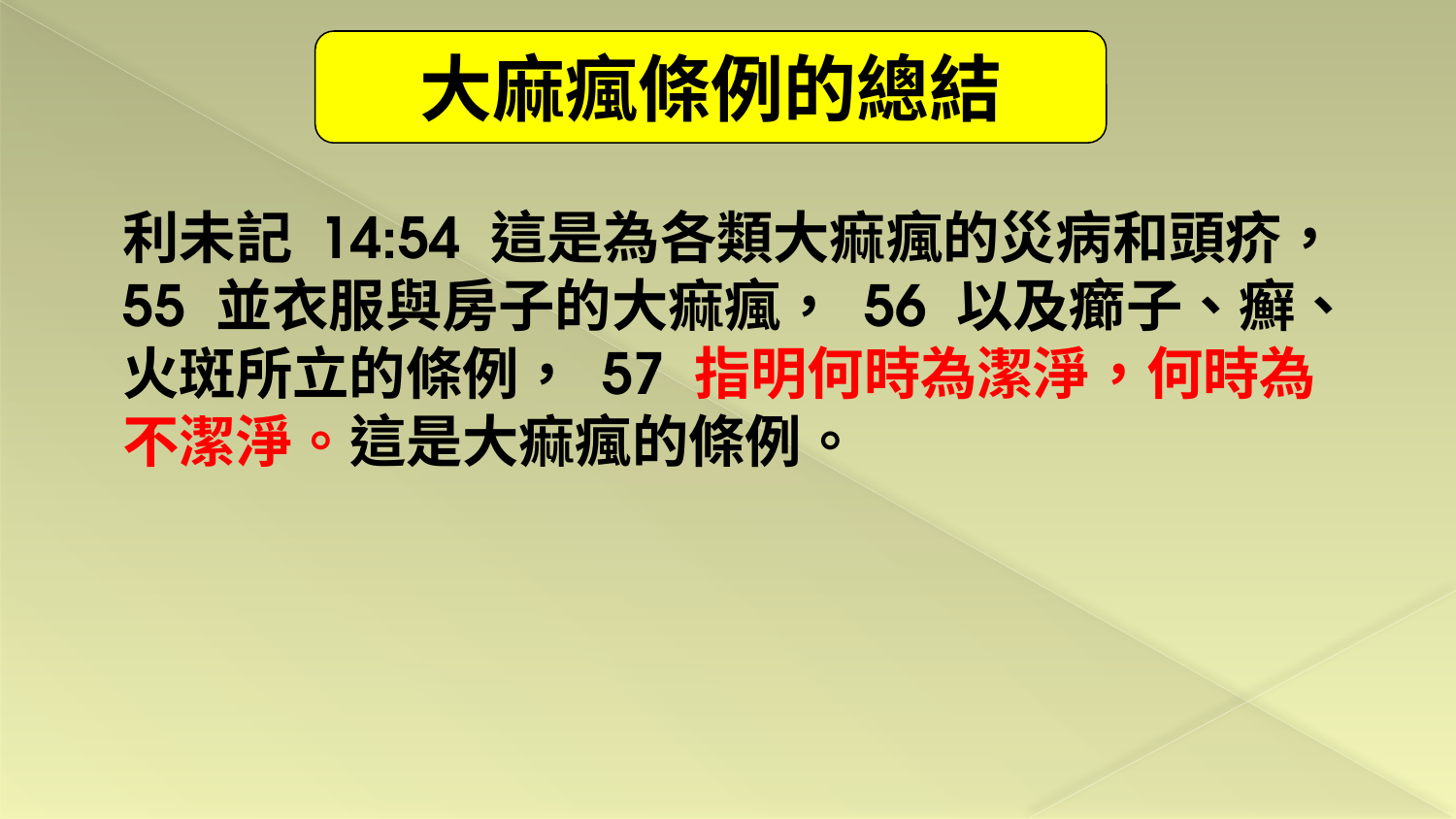

大麻瘋條例的總結
利未記 14:54 這是為各類大痲瘋的災病和頭疥， 55 並衣服與房子的大痲瘋， 56 以及癤子、癬、火斑所立的條例， 57 指明何時為潔淨，何時為不潔淨。這是大痲瘋的條例。